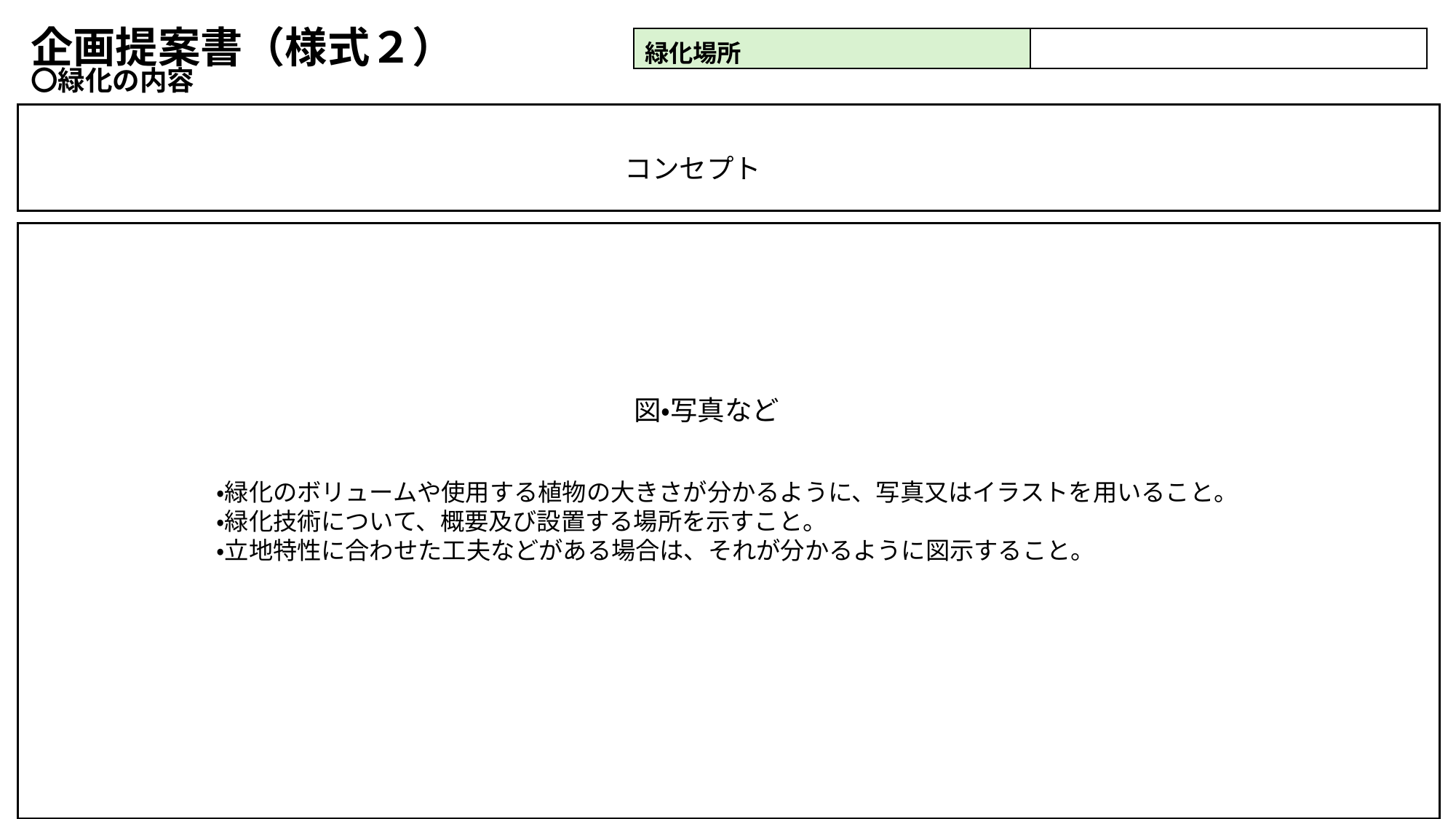

企画提案書（様式２）
| 緑化場所 |  |
| --- | --- |
〇緑化の内容

コンセプト

図・写真など
・緑化のボリュームや使用する植物の大きさが分かるように、写真又はイラストを用いること。
・緑化技術について、概要及び設置する場所を示すこと。
・立地特性に合わせた工夫などがある場合は、それが分かるように図示すること。